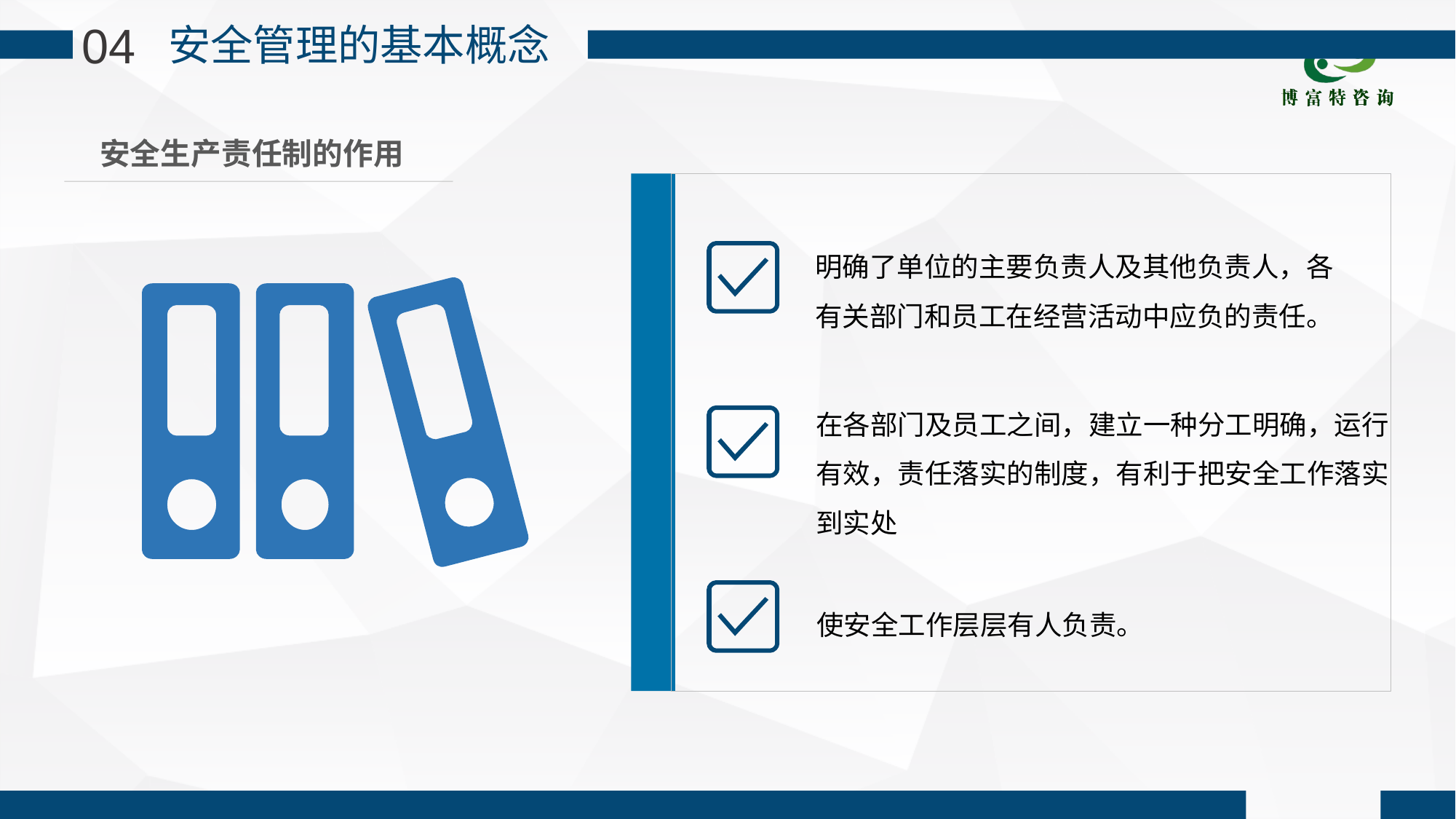

04
安全管理的基本概念

安全生产责任制的作用

明确了单位的主要负责人及其他负责人，各有关部门和员工在经营活动中应负的责任。

在各部门及员工之间，建立一种分工明确，运行有效，责任落实的制度，有利于把安全工作落实到实处

使安全工作层层有人负责。